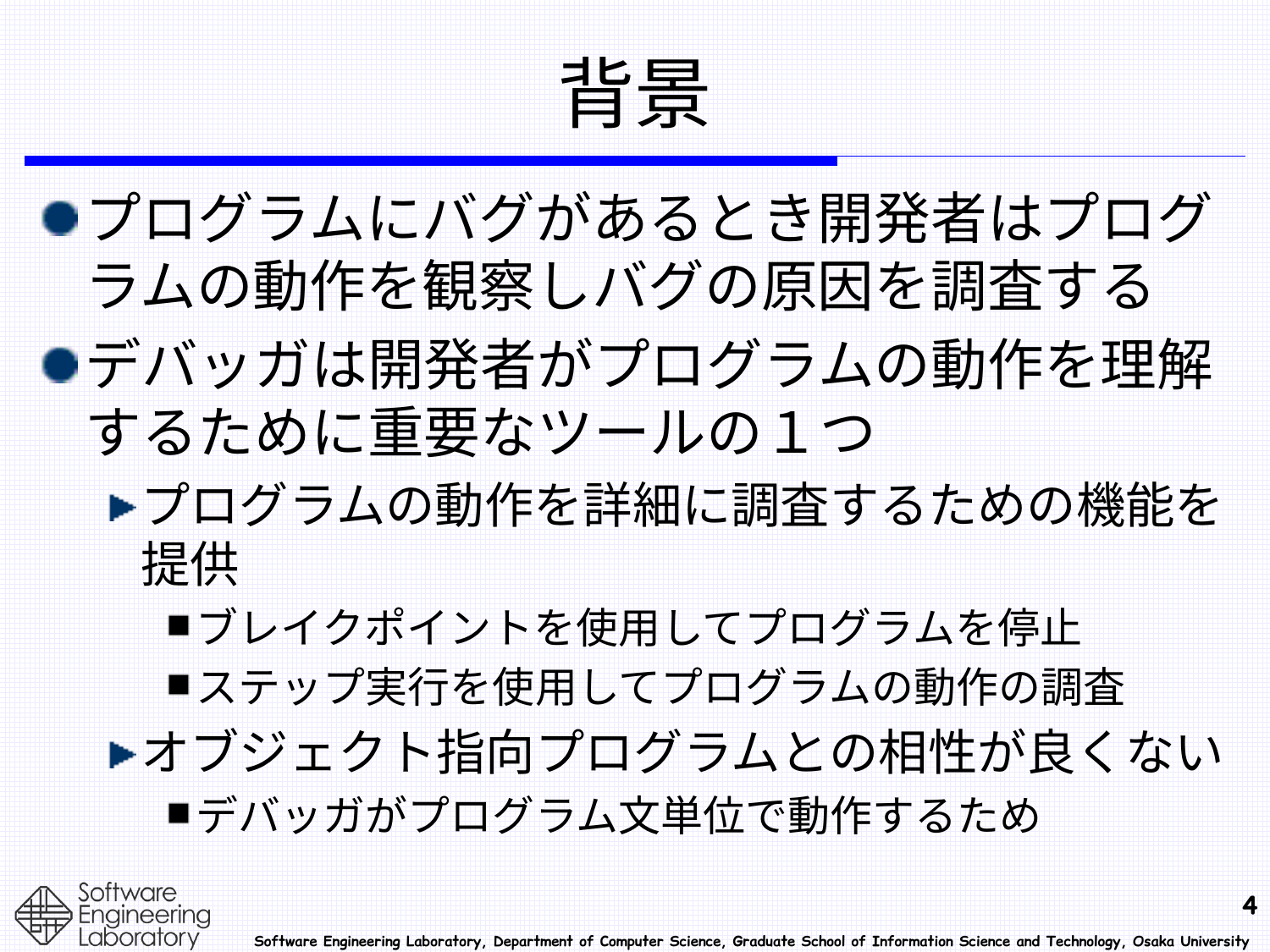

# 背景
プログラムにバグがあるとき開発者はプログラムの動作を観察しバグの原因を調査する
デバッガは開発者がプログラムの動作を理解するために重要なツールの１つ
プログラムの動作を詳細に調査するための機能を提供
ブレイクポイントを使用してプログラムを停止
ステップ実行を使用してプログラムの動作の調査
オブジェクト指向プログラムとの相性が良くない
デバッガがプログラム文単位で動作するため